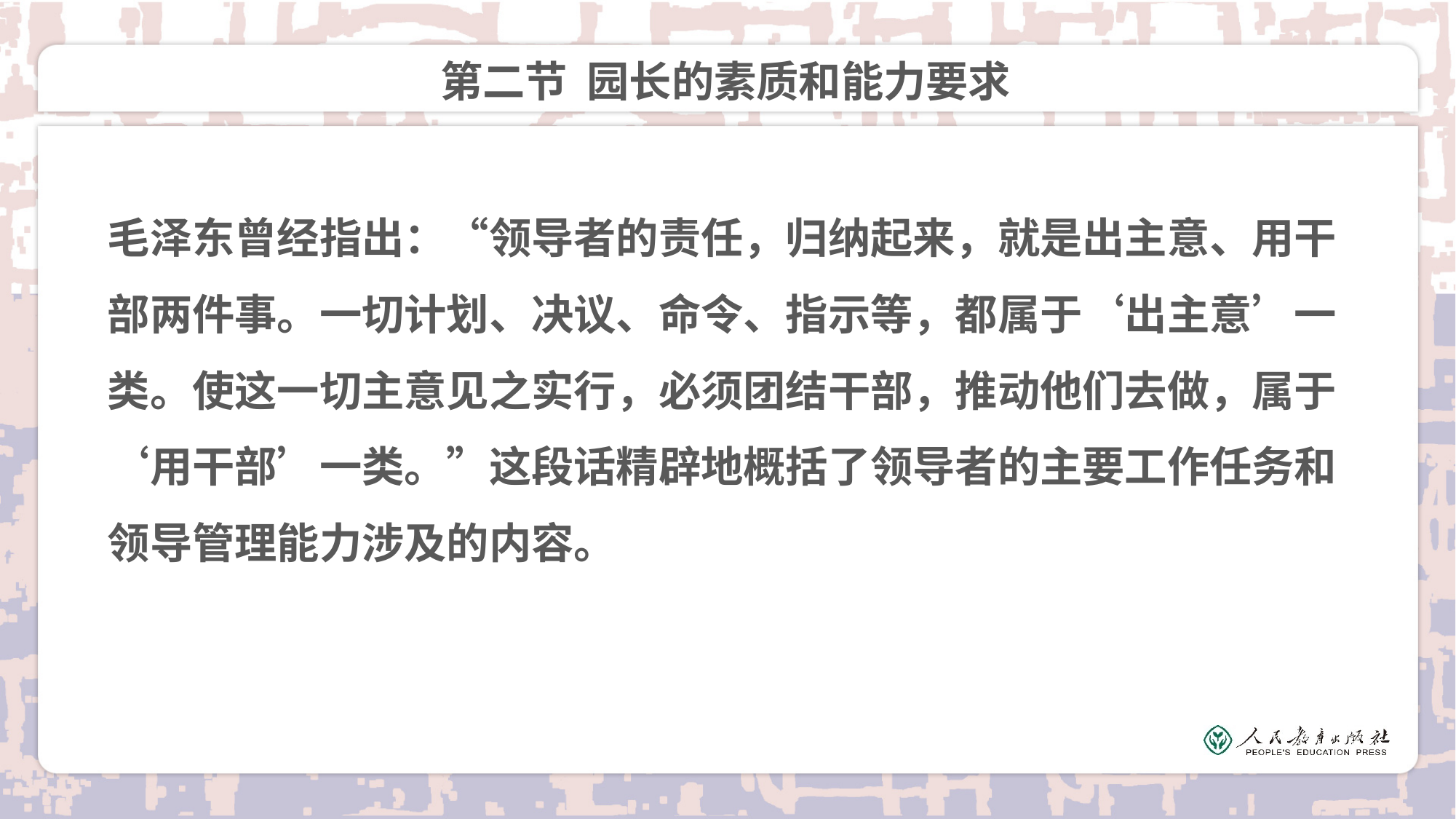

# 第二节  园长的素质和能力要求
毛泽东曾经指出：“领导者的责任，归纳起来，就是出主意、用干部两件事。一切计划、决议、命令、指示等，都属于‘出主意’一类。使这一切主意见之实行，必须团结干部，推动他们去做，属于‘用干部’一类。”这段话精辟地概括了领导者的主要工作任务和领导管理能力涉及的内容。